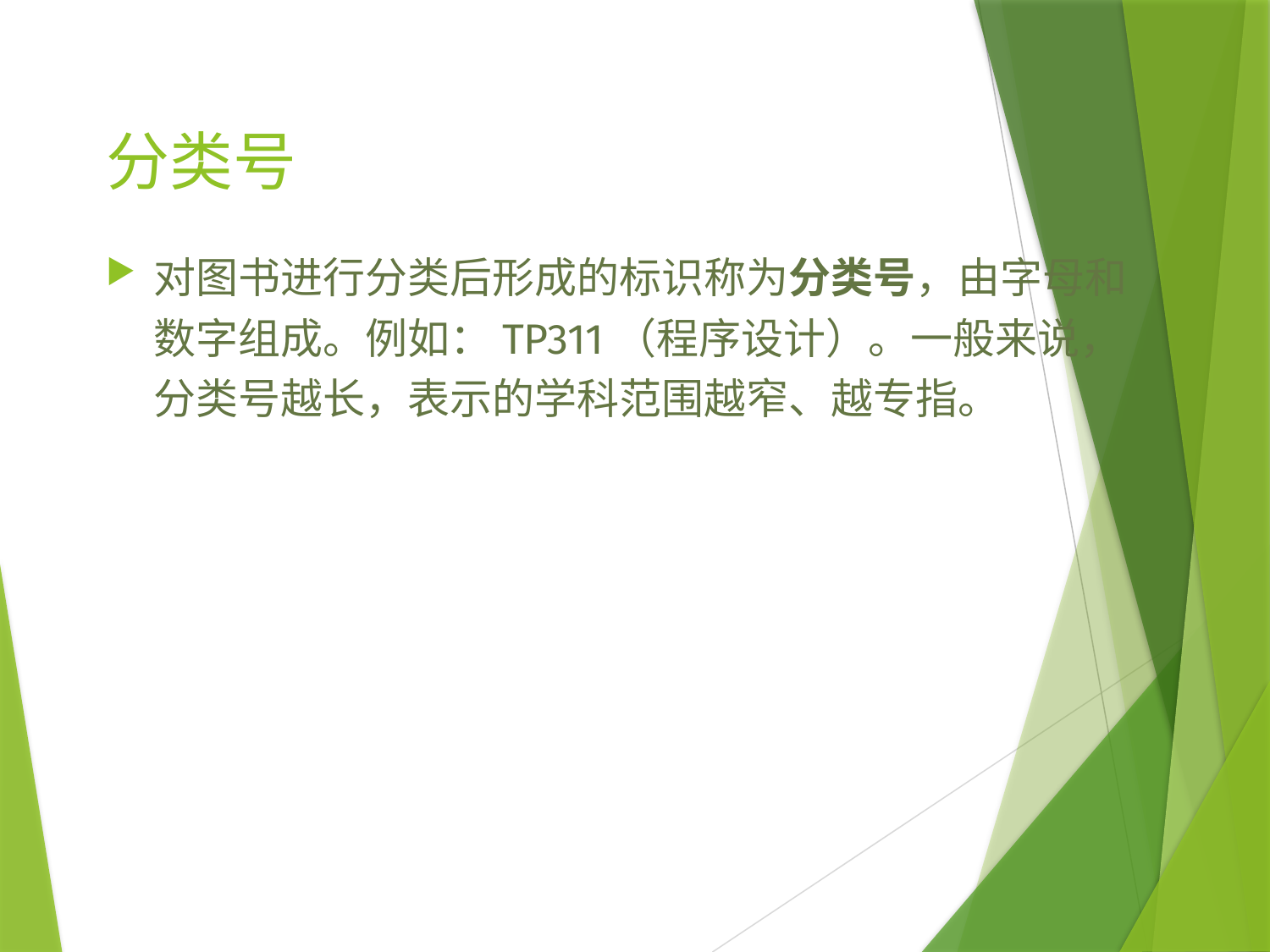

# 分类号
对图书进行分类后形成的标识称为分类号，由字母和数字组成。例如：TP311（程序设计）。一般来说，分类号越长，表示的学科范围越窄、越专指。